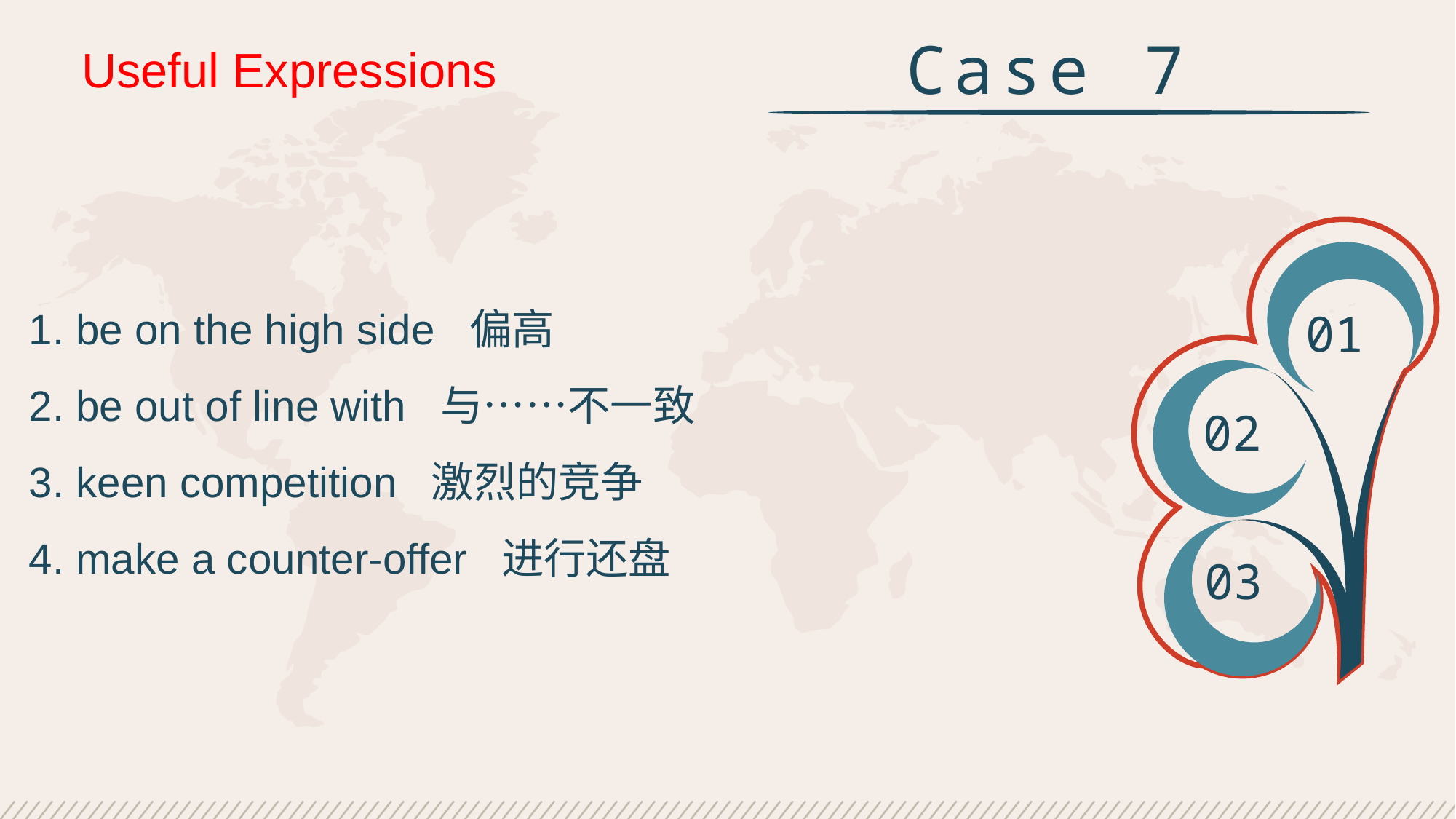

Case 7

Useful Expressions

1. be on the high side  偏高
2. be out of line with  与……不一致
3. keen competition  激烈的竞争
4. make a counter-offer  进行还盘
01
02
03